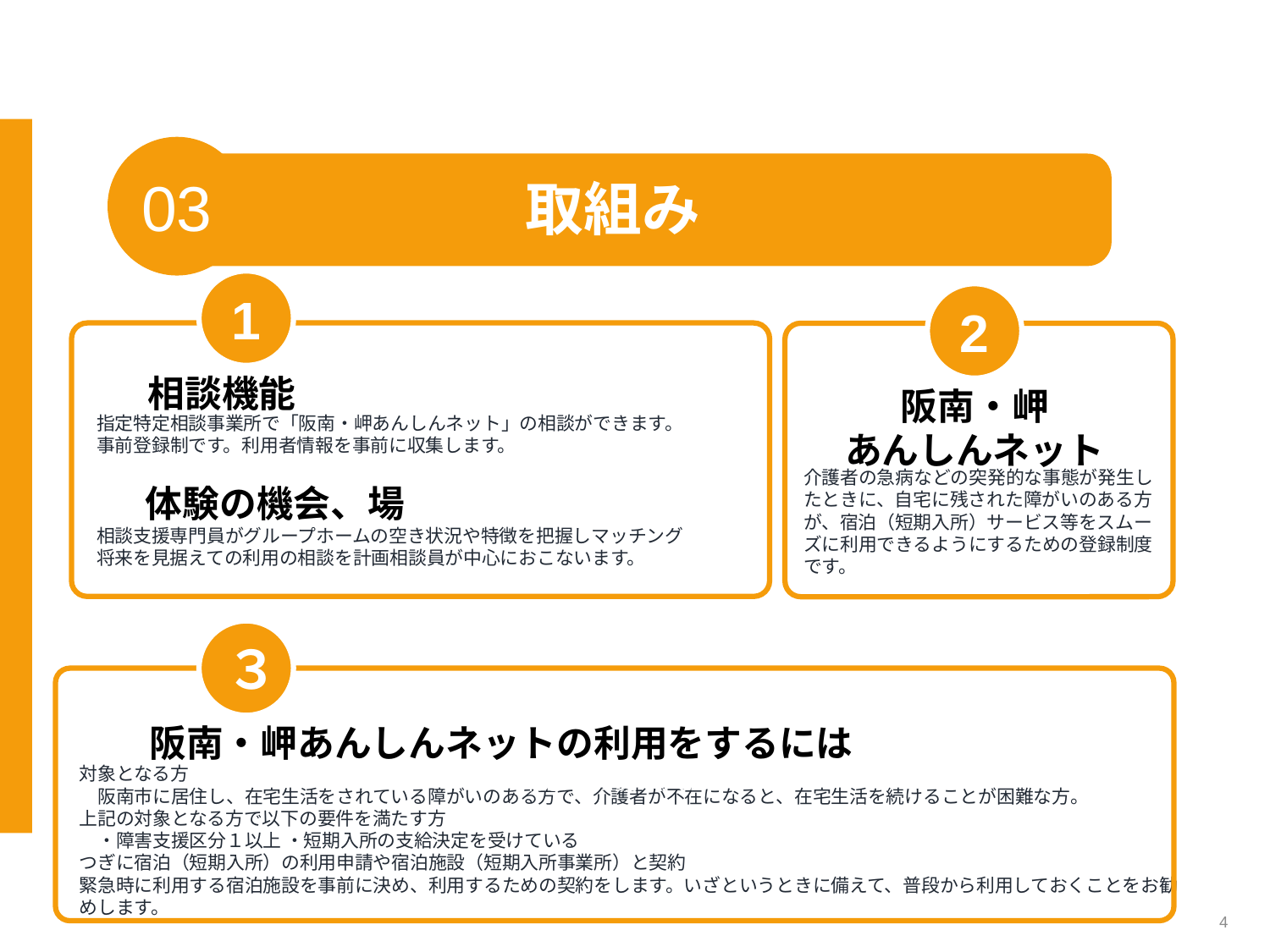

03

取組み
1
2
緊急時の受け入れ

相談機能

阪南・岬
あんしんネット
指定特定相談事業所で「阪南・岬あんしんネット」の相談ができます。
事前登録制です。利用者情報を事前に収集します。
介護者の急病などの突発的な事態が発生したときに、自宅に残された障がいのある方が、宿泊（短期入所）サービス等をスムーズに利用できるようにするための登録制度です。
体験の機会、場

相談支援専門員がグループホームの空き状況や特徴を把握しマッチング
将来を見据えての利用の相談を計画相談員が中心におこないます。

３
緊急時の受け入れ

阪南・岬あんしんネットの利用をするには
対象となる方
　阪南市に居住し、在宅生活をされている障がいのある方で、介護者が不在になると、在宅生活を続けることが困難な方。
上記の対象となる方で以下の要件を満たす方
　・障害支援区分１以上 ・短期入所の支給決定を受けている
つぎに宿泊（短期入所）の利用申請や宿泊施設（短期入所事業所）と契約
緊急時に利用する宿泊施設を事前に決め、利用するための契約をします。いざというときに備えて、普段から利用しておくことをお勧めします。

4